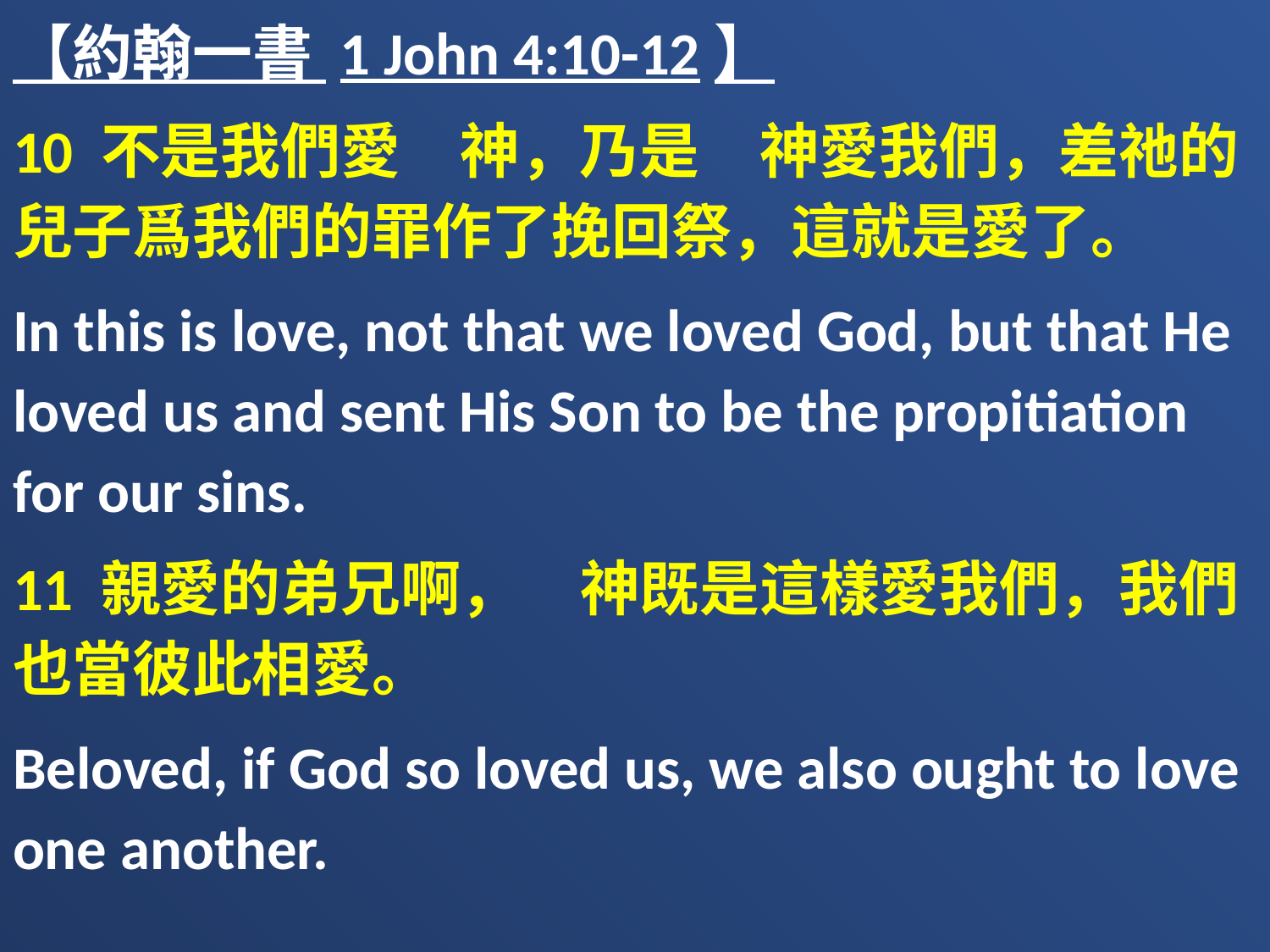

【約翰一書 1 John 4:10-12】
10 不是我們愛　神，乃是　神愛我們，差祂的兒子爲我們的罪作了挽回祭，這就是愛了。
In this is love, not that we loved God, but that He loved us and sent His Son to be the propitiation for our sins.
11 親愛的弟兄啊，　神既是這樣愛我們，我們也當彼此相愛。
Beloved, if God so loved us, we also ought to love one another.